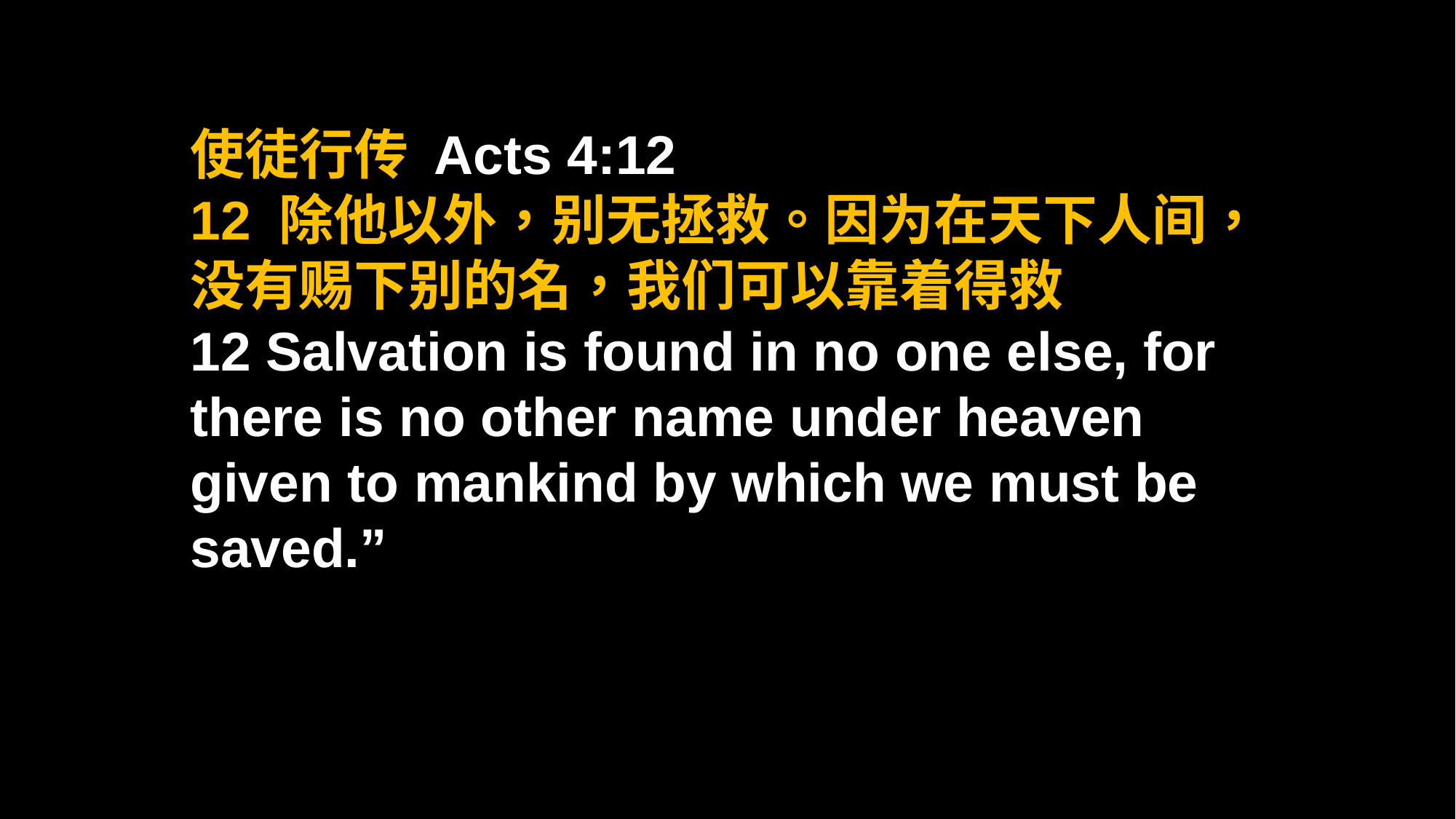

使徒行传 Acts 4:12
12 除他以外，别无拯救。因为在天下人间，没有赐下别的名，我们可以靠着得救
12 Salvation is found in no one else, for there is no other name under heaven given to mankind by which we must be saved.”